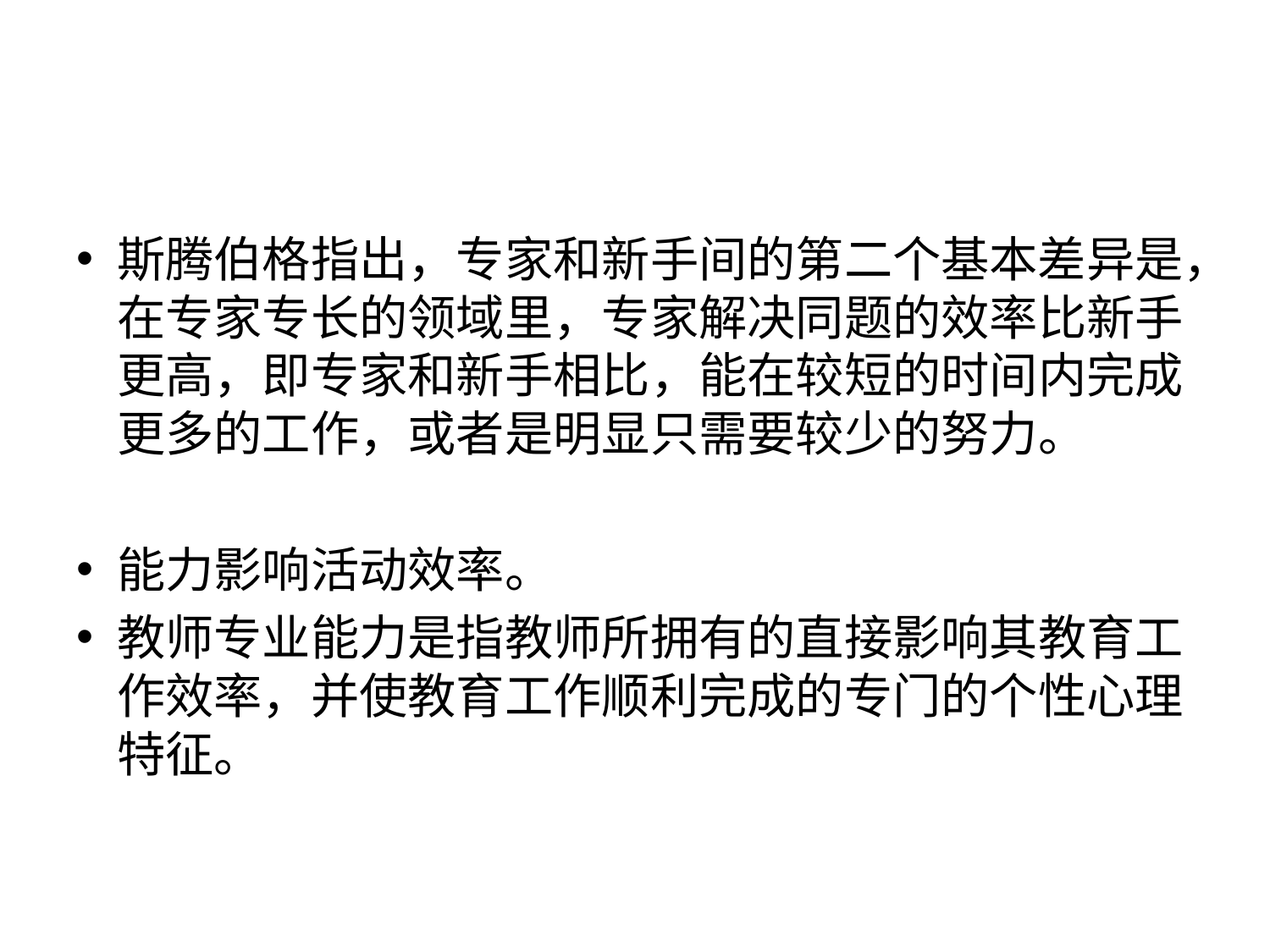

#
斯腾伯格指出，专家和新手间的第二个基本差异是，在专家专长的领域里，专家解决同题的效率比新手更高，即专家和新手相比，能在较短的时间内完成更多的工作，或者是明显只需要较少的努力。

能力影响活动效率。
教师专业能力是指教师所拥有的直接影响其教育工作效率，并使教育工作顺利完成的专门的个性心理特征。